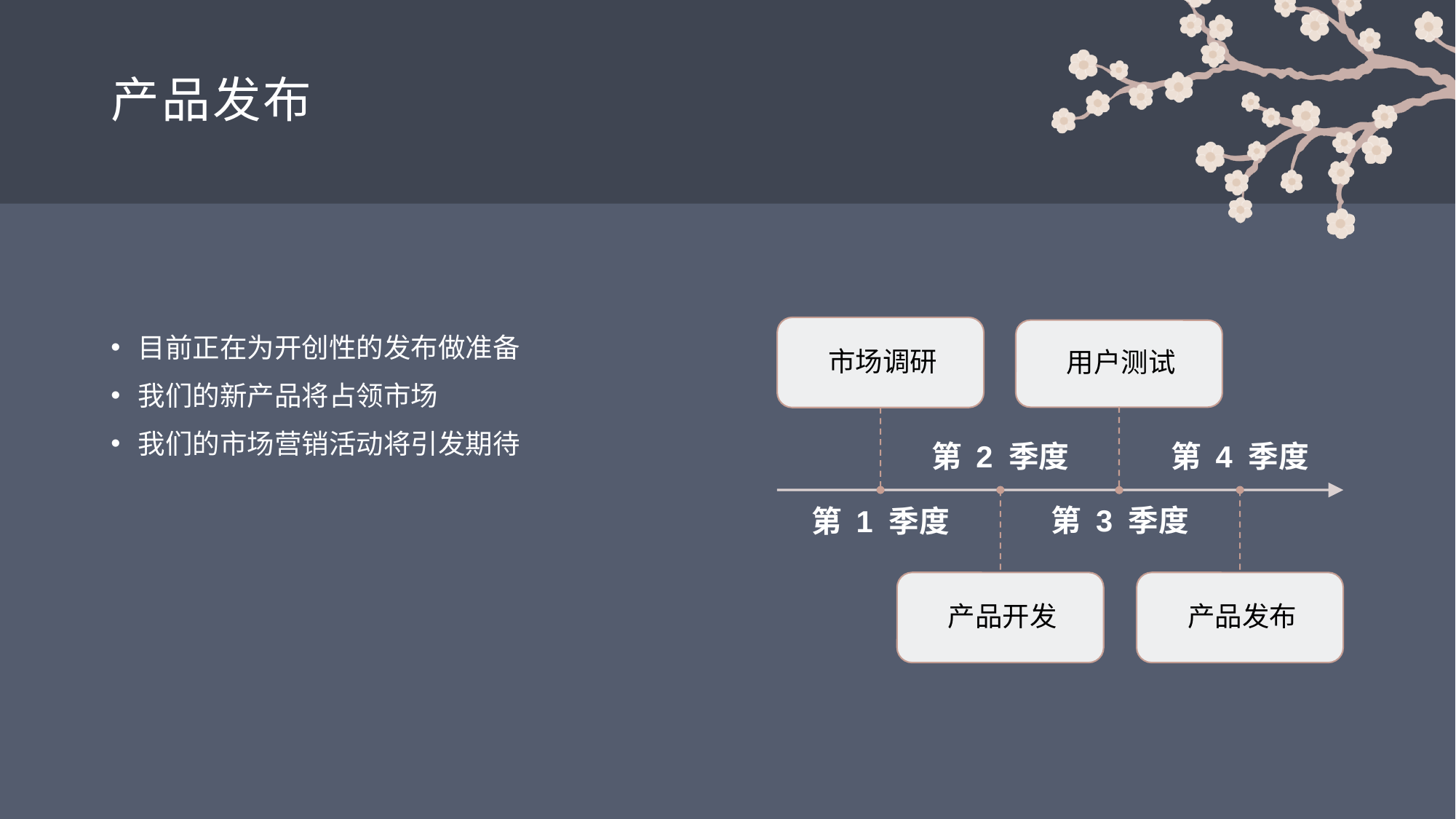

# 产品发布
第 1 季度
市场调研
第 2 季度
产品开发
第 3 季度
用户测试
第 4 季度
产品发布
目前正在为开创性的发布做准备
我们的新产品将占领市场
我们的市场营销活动将引发期待